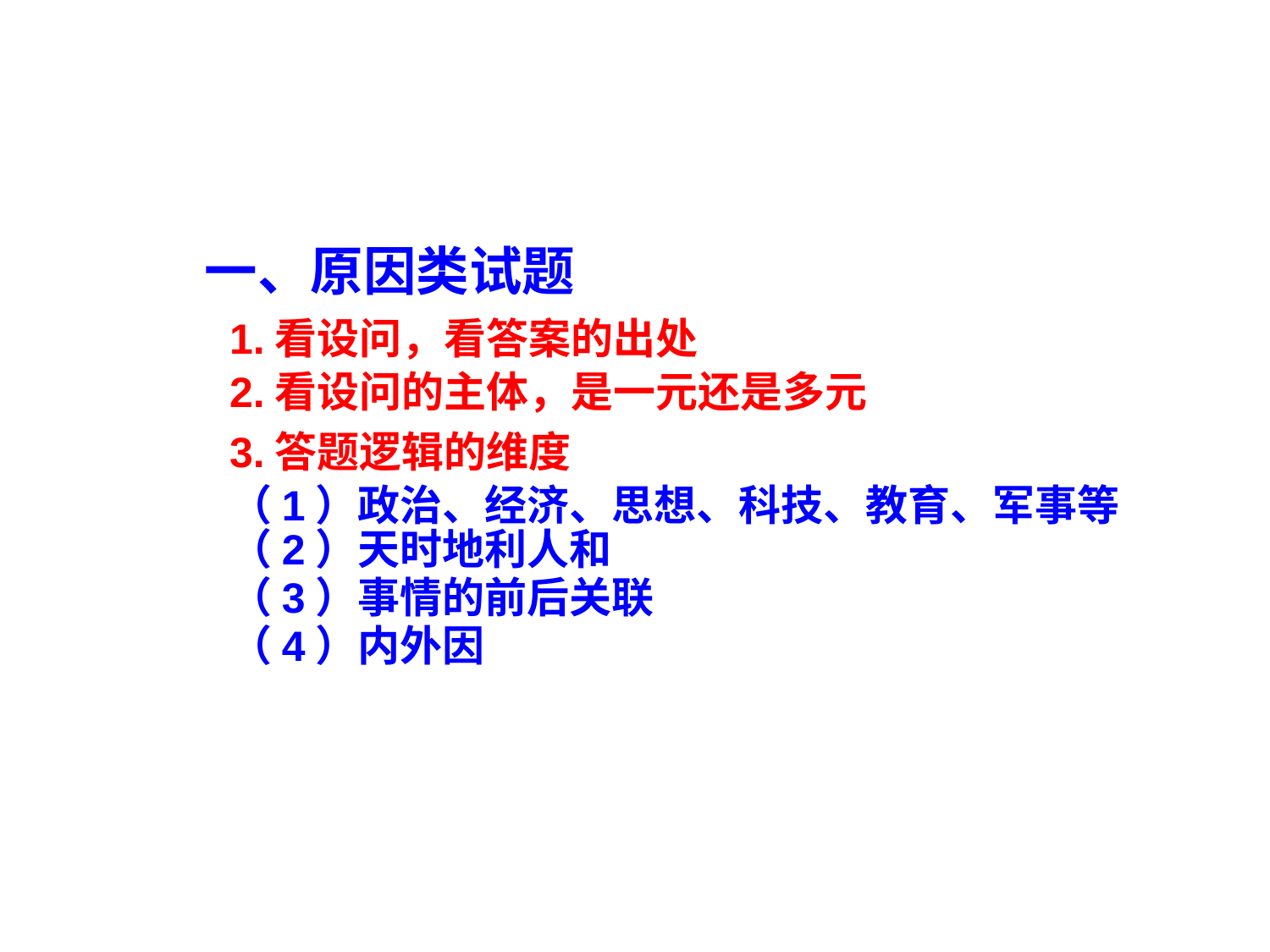

一、原因类试题
1.看设问，看答案的出处
2.看设问的主体，是一元还是多元
3.答题逻辑的维度
（1）政治、经济、思想、科技、教育、军事等
（2）天时地利人和
（3）事情的前后关联
（4）内外因